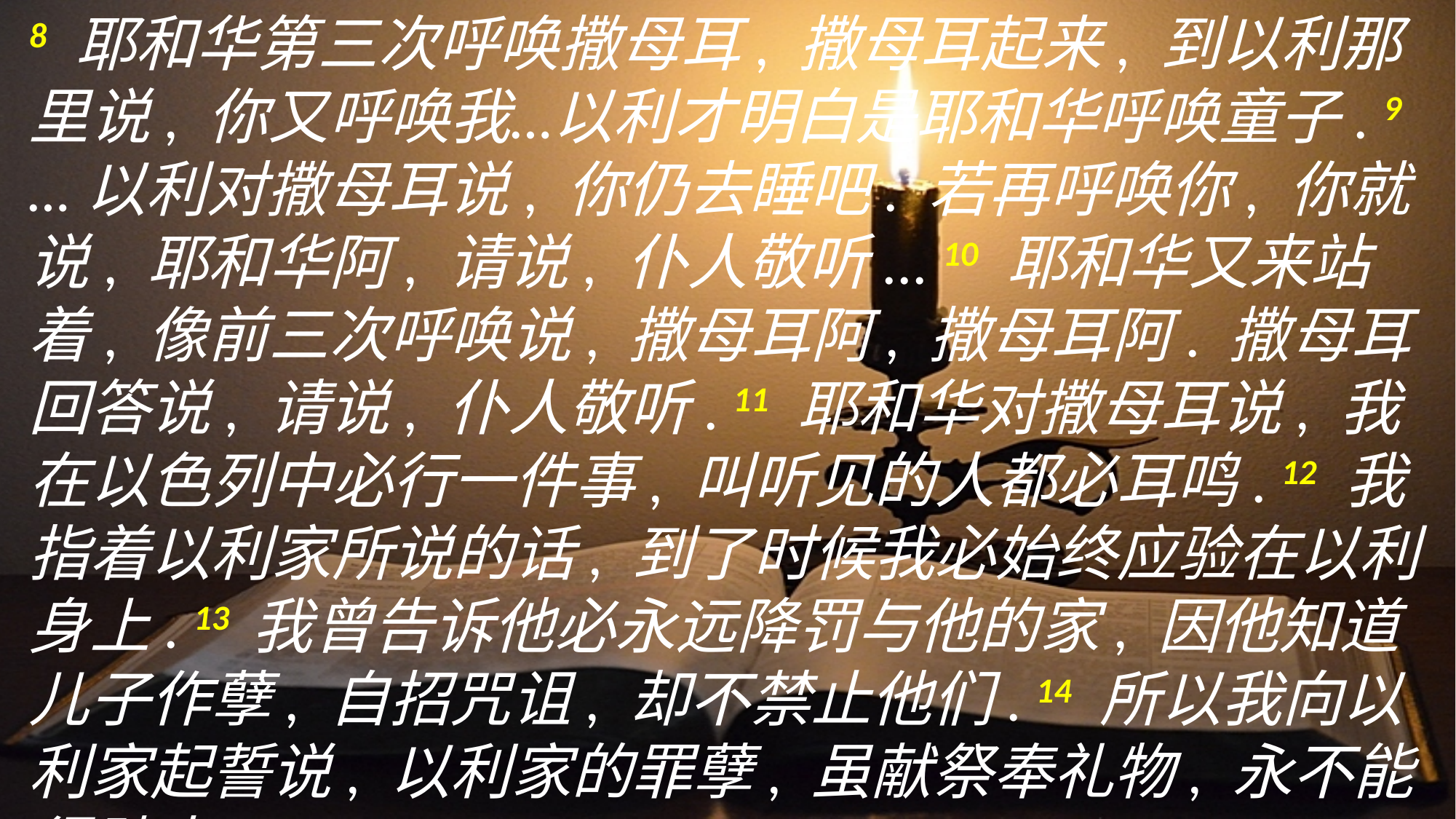

8 耶和华第三次呼唤撒母耳, 撒母耳起来, 到以利那里说, 你又呼唤我…以利才明白是耶和华呼唤童子. 9 …以利对撒母耳说, 你仍去睡吧. 若再呼唤你, 你就说, 耶和华阿, 请说, 仆人敬听... 10 耶和华又来站着, 像前三次呼唤说, 撒母耳阿, 撒母耳阿. 撒母耳回答说, 请说, 仆人敬听. 11 耶和华对撒母耳说, 我在以色列中必行一件事, 叫听见的人都必耳鸣. 12 我指着以利家所说的话, 到了时候我必始终应验在以利身上. 13 我曾告诉他必永远降罚与他的家, 因他知道儿子作孽, 自招咒诅, 却不禁止他们. 14 所以我向以利家起誓说, 以利家的罪孽, 虽献祭奉礼物, 永不能得赎去.